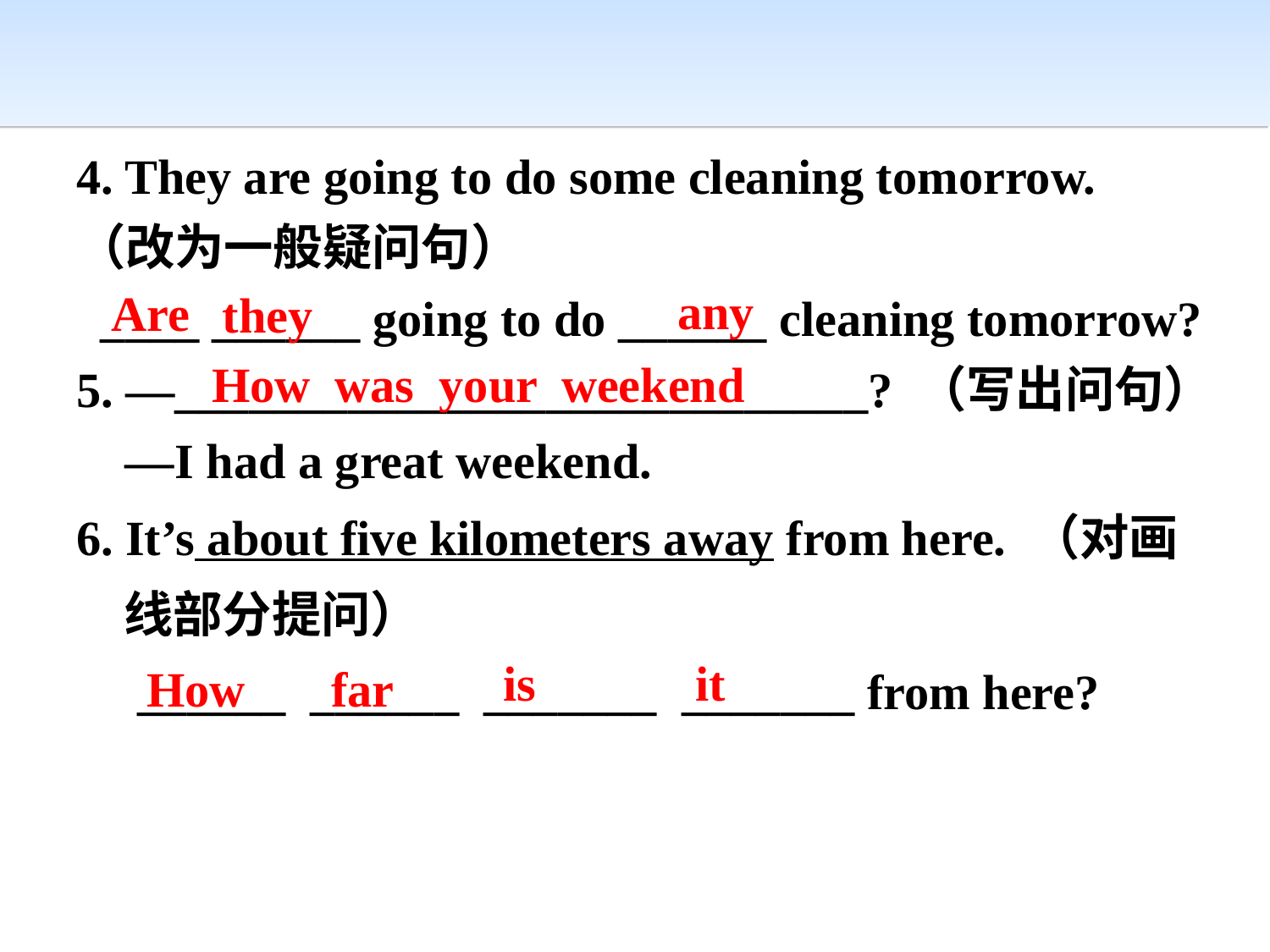

4. They are going to do some cleaning tomorrow.
（改为一般疑问句）
  ____ ______ going to do ______ cleaning tomorrow?
5. —____________________________? （写出问句）
    —I had a great weekend.
6. It’s about five kilometers away from here. （对画线部分提问）
     ______  ______  _______  _______ from here?
any
 Are
they
How  was  your  weekend
is             it
How       far